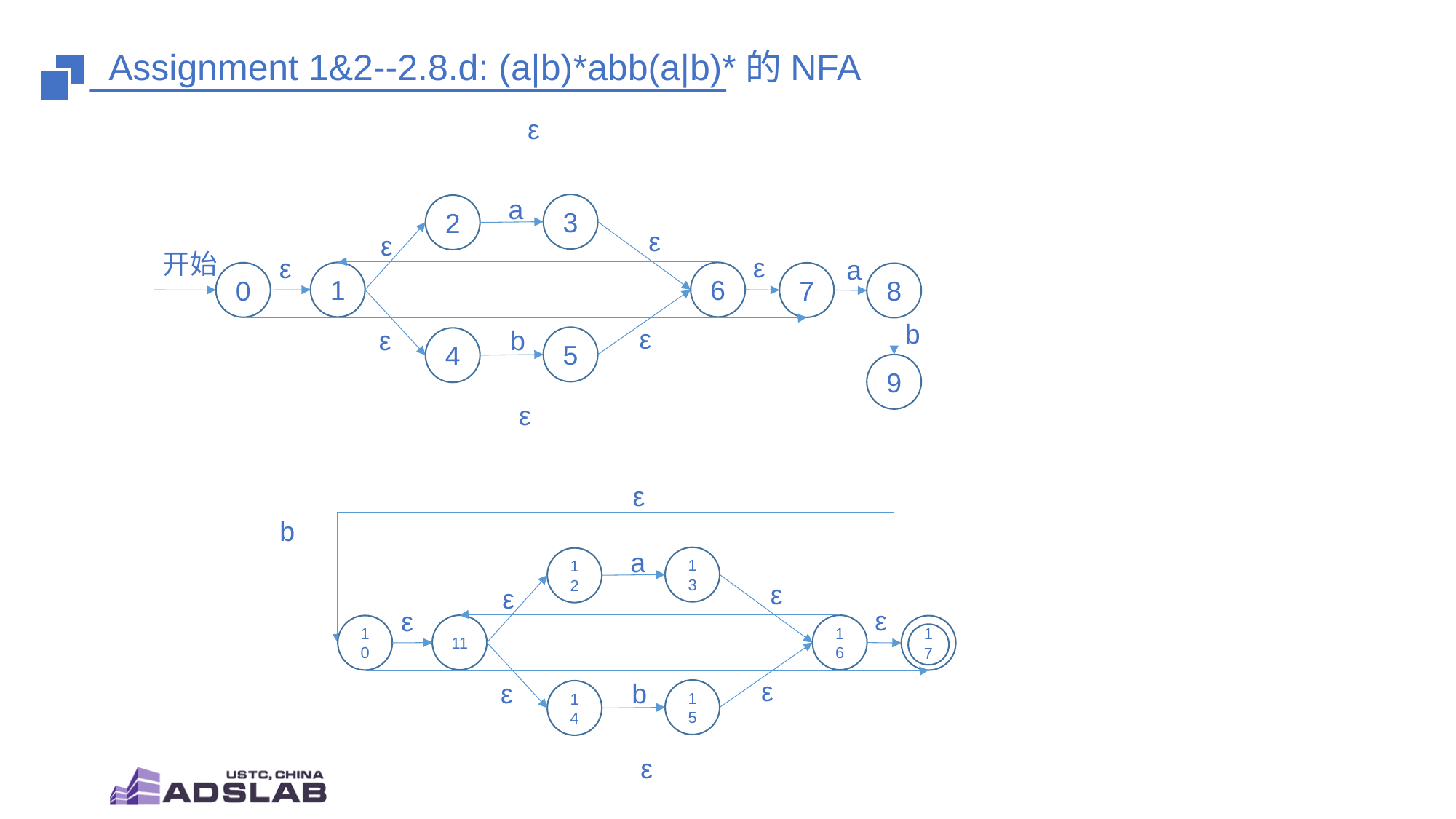

# Assignment 1&2--2.8.d: (a|b)*abb(a|b)*的NFA
ε
a
3
2
ε
ε
开始
ε
ε
a
1
6
0
7
8
b
ε
ε
b
5
4
9
ε
ε
b
a
13
12
ε
ε
ε
ε
11
16
10
17

ε
ε
b
15
14
ε